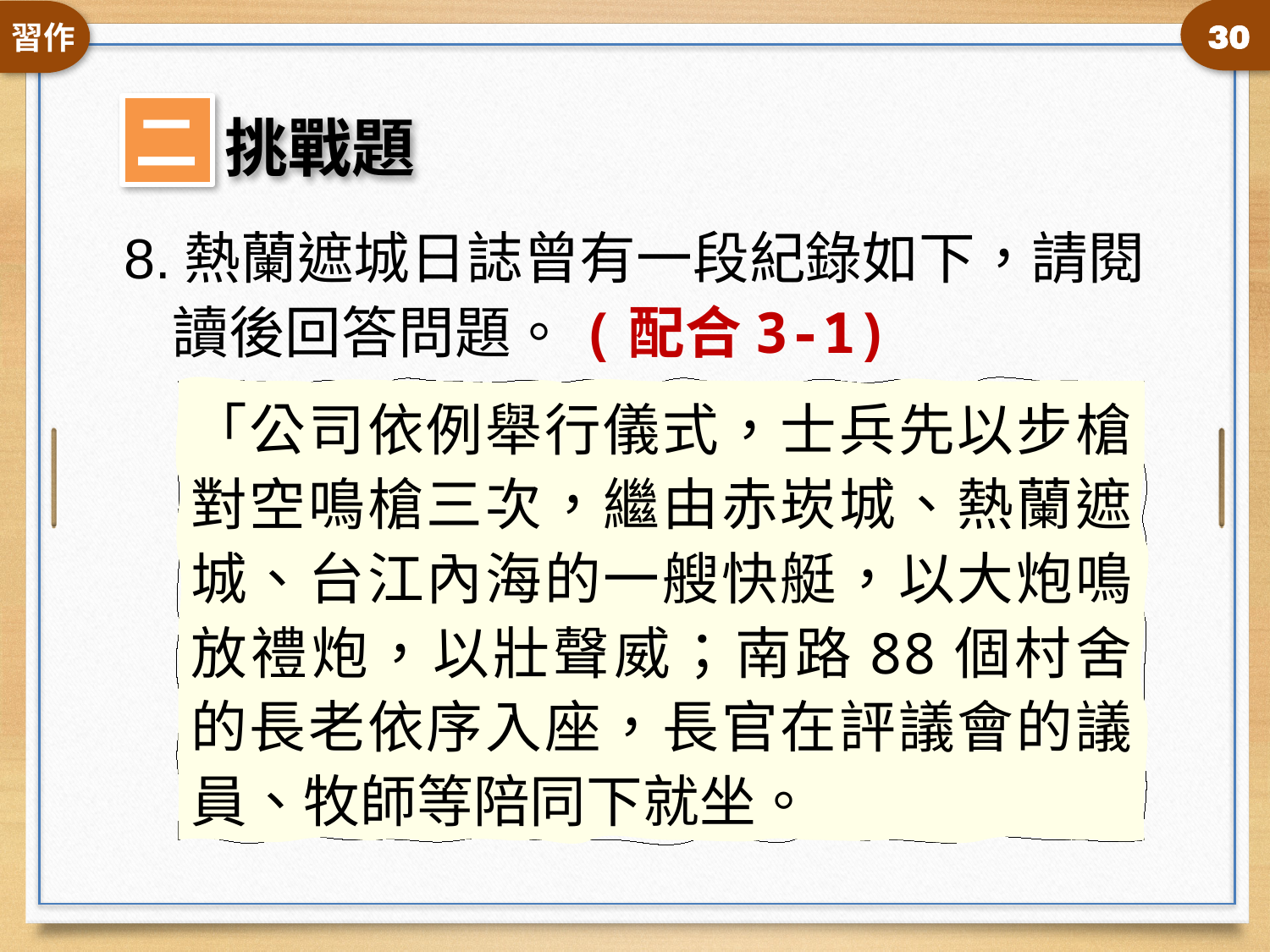

30
8.熱蘭遮城日誌曾有一段紀錄如下，請閱讀後回答問題。(配合3-1)
「公司依例舉行儀式，士兵先以步槍對空鳴槍三次，繼由赤崁城、熱蘭遮城、台江內海的一艘快艇，以大炮鳴放禮炮，以壯聲威；南路88個村舍的長老依序入座，長官在評議會的議員、牧師等陪同下就坐。